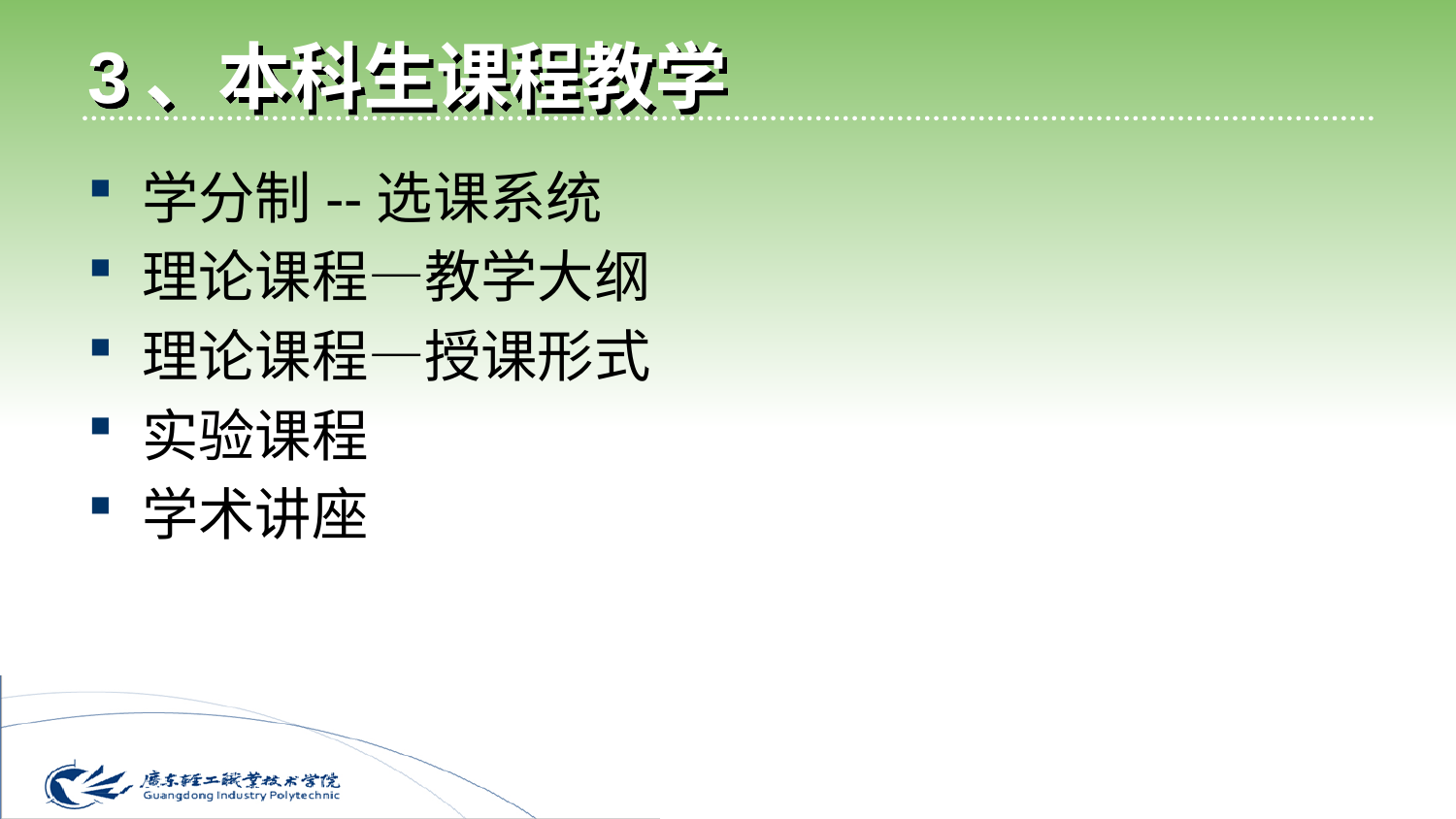

# 3、本科生课程教学
学分制--选课系统
理论课程—教学大纲
理论课程—授课形式
实验课程
学术讲座